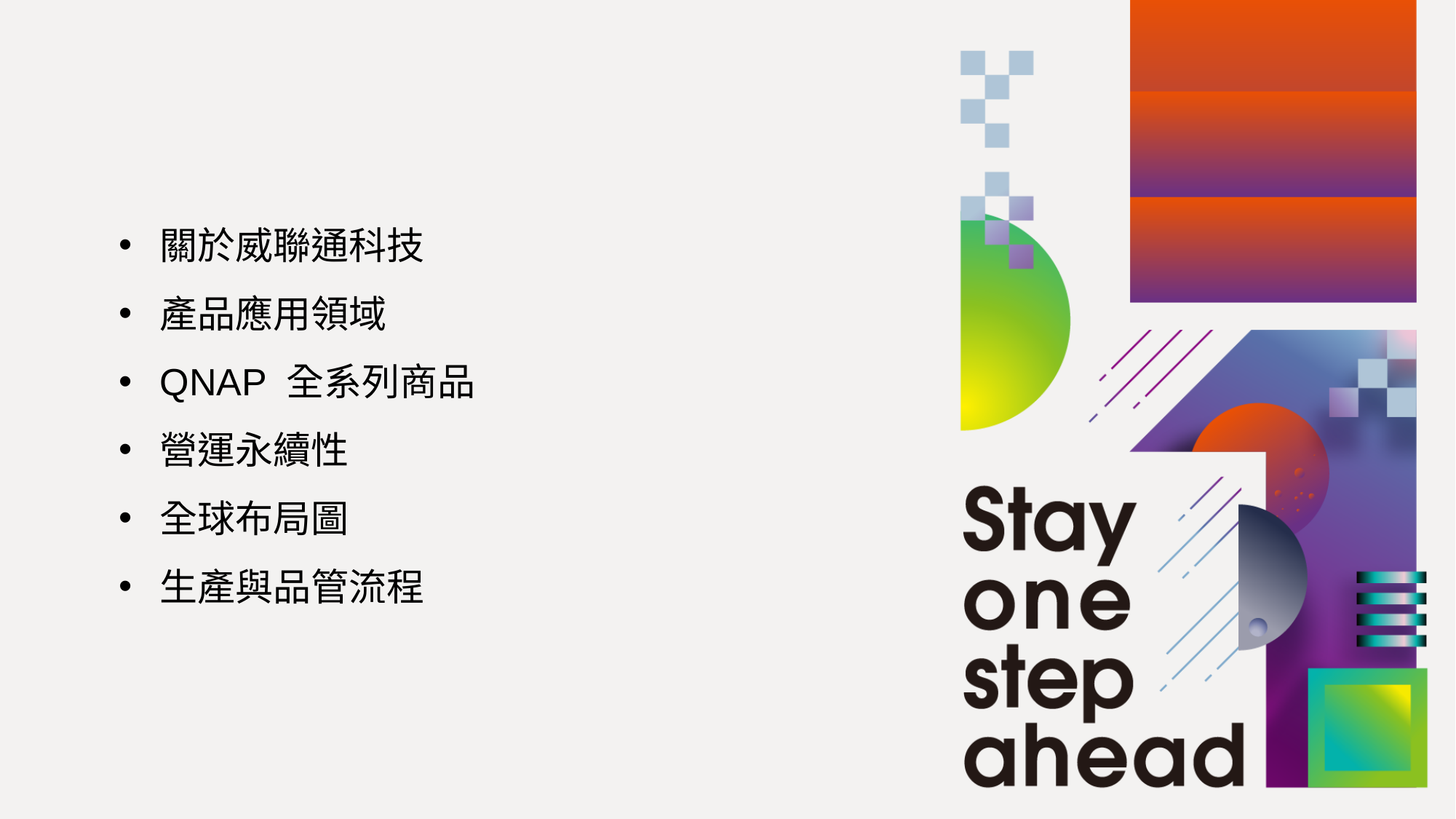

關於威聯通科技
產品應用領域
QNAP 全系列商品
營運永續性
全球布局圖
生產與品管流程